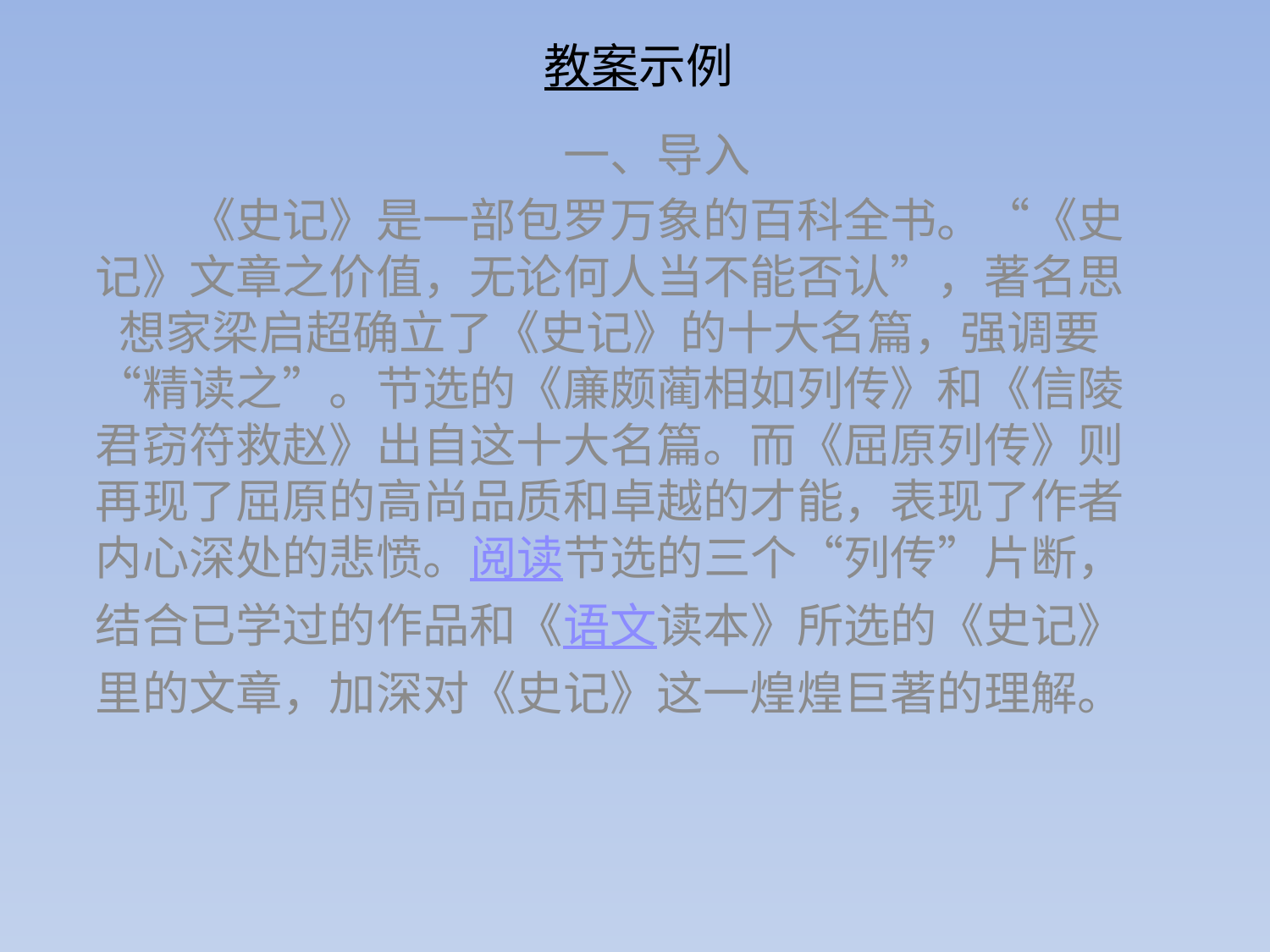

# 教案示例
　　一、导入
　　《史记》是一部包罗万象的百科全书。“《史记》文章之价值，无论何人当不能否认”，著名思想家梁启超确立了《史记》的十大名篇，强调要“精读之”。节选的《廉颇蔺相如列传》和《信陵君窃符救赵》出自这十大名篇。而《屈原列传》则再现了屈原的高尚品质和卓越的才能，表现了作者内心深处的悲愤。阅读节选的三个“列传”片断，结合已学过的作品和《语文读本》所选的《史记》里的文章，加深对《史记》这一煌煌巨著的理解。